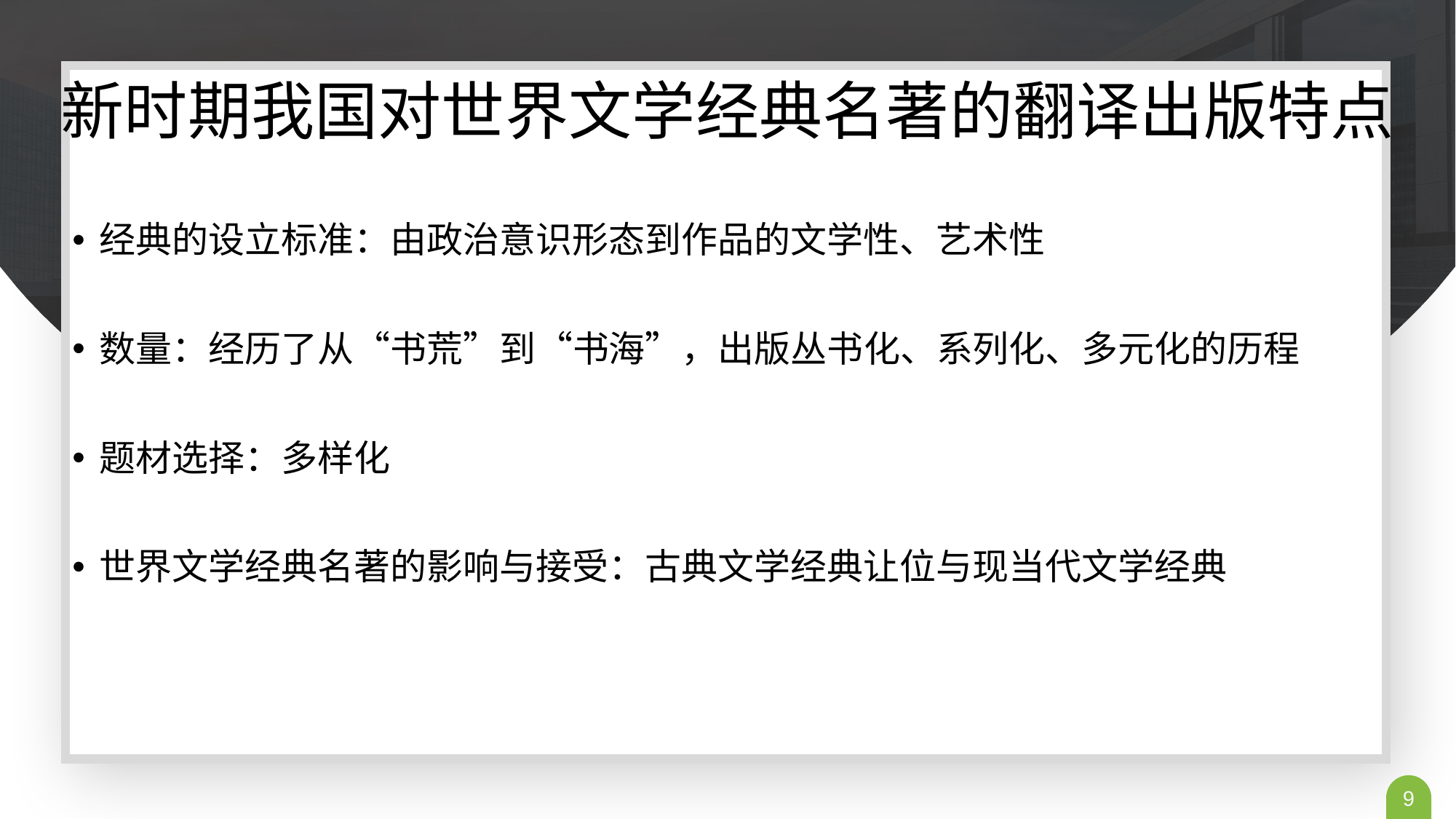

新时期我国对世界文学经典名著的翻译出版特点
经典的设立标准：由政治意识形态到作品的文学性、艺术性

数量：经历了从“书荒”到“书海”，出版丛书化、系列化、多元化的历程

题材选择：多样化

世界文学经典名著的影响与接受：古典文学经典让位与现当代文学经典